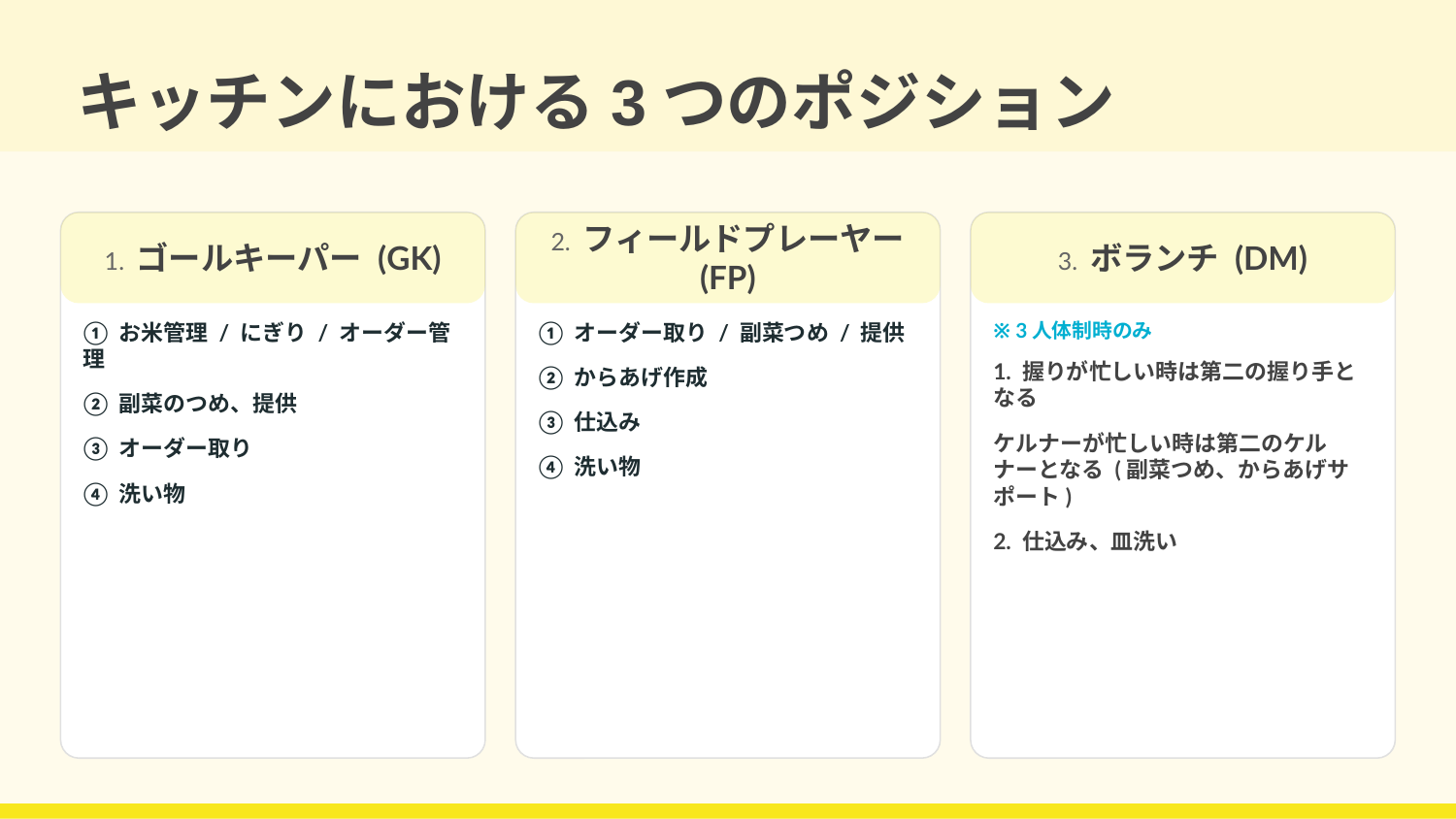

キッチンにおける3つのポジション

1. ゴールキーパー (GK)

2. フィールドプレーヤー (FP)

3. ボランチ (DM)
① お米管理 / にぎり / オーダー管理
② 副菜のつめ、提供
③ オーダー取り
④ 洗い物
① オーダー取り / 副菜つめ / 提供
② からあげ作成
③ 仕込み
④ 洗い物
※ 3人体制時のみ
1. 握りが忙しい時は第二の握り手となる
ケルナーが忙しい時は第二のケルナーとなる (副菜つめ、からあげサポート)
2. 仕込み、皿洗い